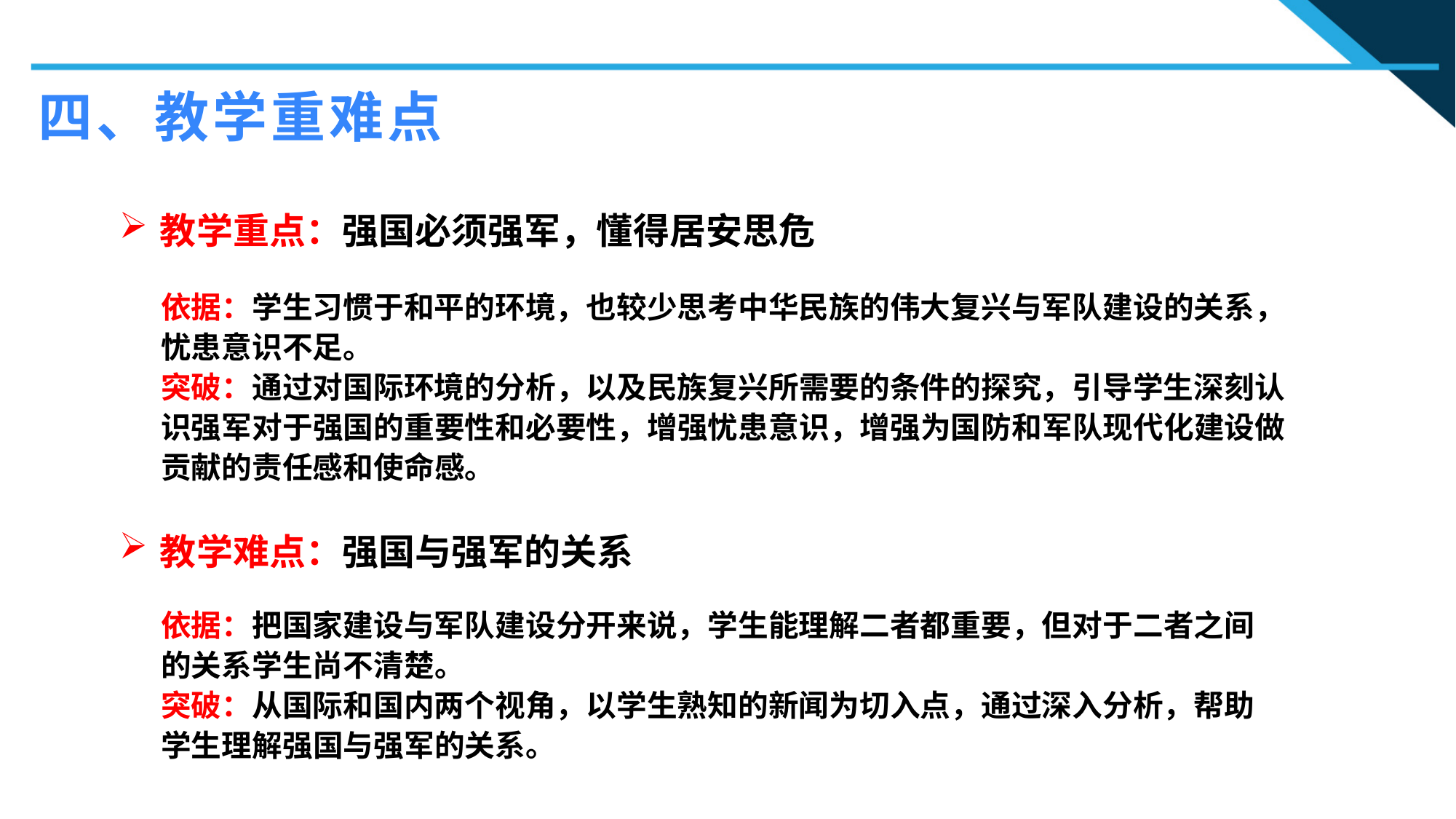

四、教学重难点
教学重点：强国必须强军，懂得居安思危
依据：学生习惯于和平的环境，也较少思考中华民族的伟大复兴与军队建设的关系，忧患意识不足。
突破：通过对国际环境的分析，以及民族复兴所需要的条件的探究，引导学生深刻认识强军对于强国的重要性和必要性，增强忧患意识，增强为国防和军队现代化建设做贡献的责任感和使命感。
教学难点：强国与强军的关系
依据：把国家建设与军队建设分开来说，学生能理解二者都重要，但对于二者之间的关系学生尚不清楚。
突破：从国际和国内两个视角，以学生熟知的新闻为切入点，通过深入分析，帮助学生理解强国与强军的关系。